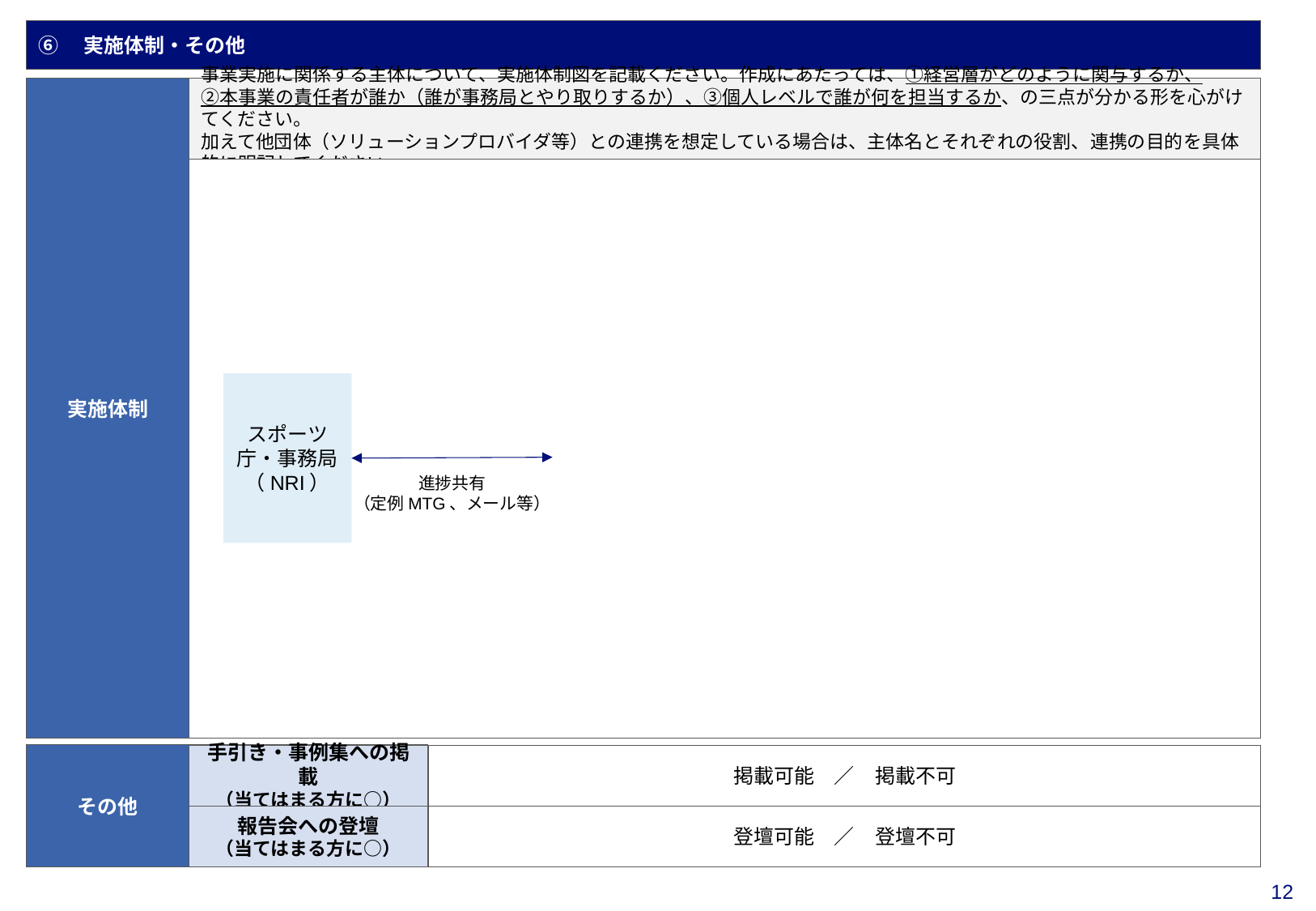

⑥　実施体制・その他
実施体制
事業実施に関係する主体について、実施体制図を記載ください。作成にあたっては、①経営層がどのように関与するか、
②本事業の責任者が誰か（誰が事務局とやり取りするか）、③個人レベルで誰が何を担当するか、の三点が分かる形を心がけてください。
加えて他団体（ソリューションプロバイダ等）との連携を想定している場合は、主体名とそれぞれの役割、連携の目的を具体的に明記してください。

スポーツ庁・事務局
（NRI）
進捗共有
（定例MTG、メール等）
その他
手引き・事例集への掲載
（当てはまる方に○）
掲載可能　／　掲載不可
報告会への登壇
（当てはまる方に○）
登壇可能　／　登壇不可